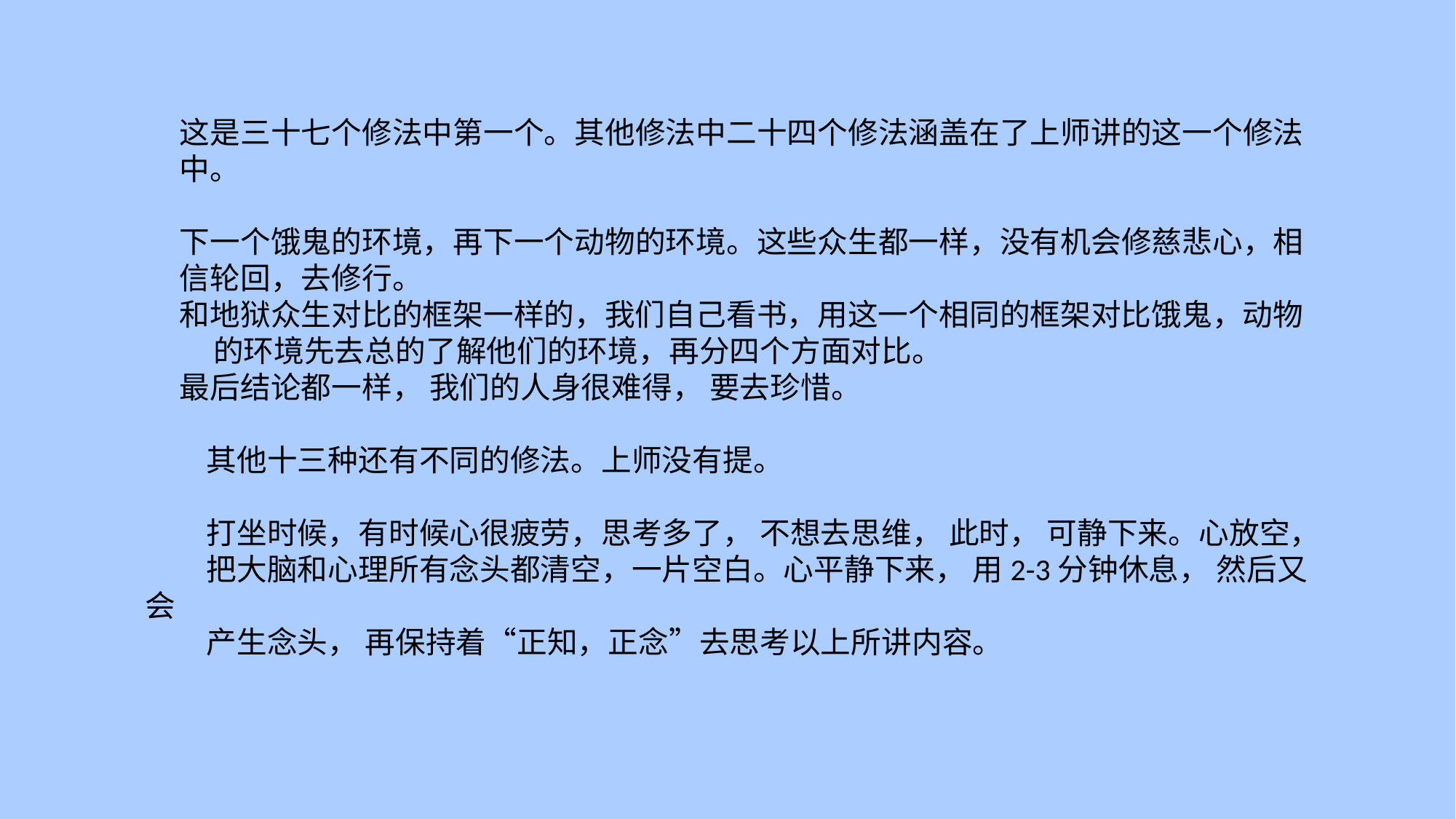

这是三十七个修法中第一个。其他修法中二十四个修法涵盖在了上师讲的这一个修法
    中。

    下一个饿鬼的环境，再下一个动物的环境。这些众生都一样，没有机会修慈悲心，相
    信轮回，去修行。
    和地狱众生对比的框架一样的，我们自己看书，用这一个相同的框架对比饿鬼，动物
         的环境先去总的了解他们的环境，再分四个方面对比。
    最后结论都一样， 我们的人身很难得， 要去珍惜。

        其他十三种还有不同的修法。上师没有提。

        打坐时候，有时候心很疲劳，思考多了， 不想去思维， 此时， 可静下来。心放空，
        把大脑和心理所有念头都清空，一片空白。心平静下来， 用2-3分钟休息， 然后又会
        产生念头， 再保持着“正知，正念”去思考以上所讲内容。